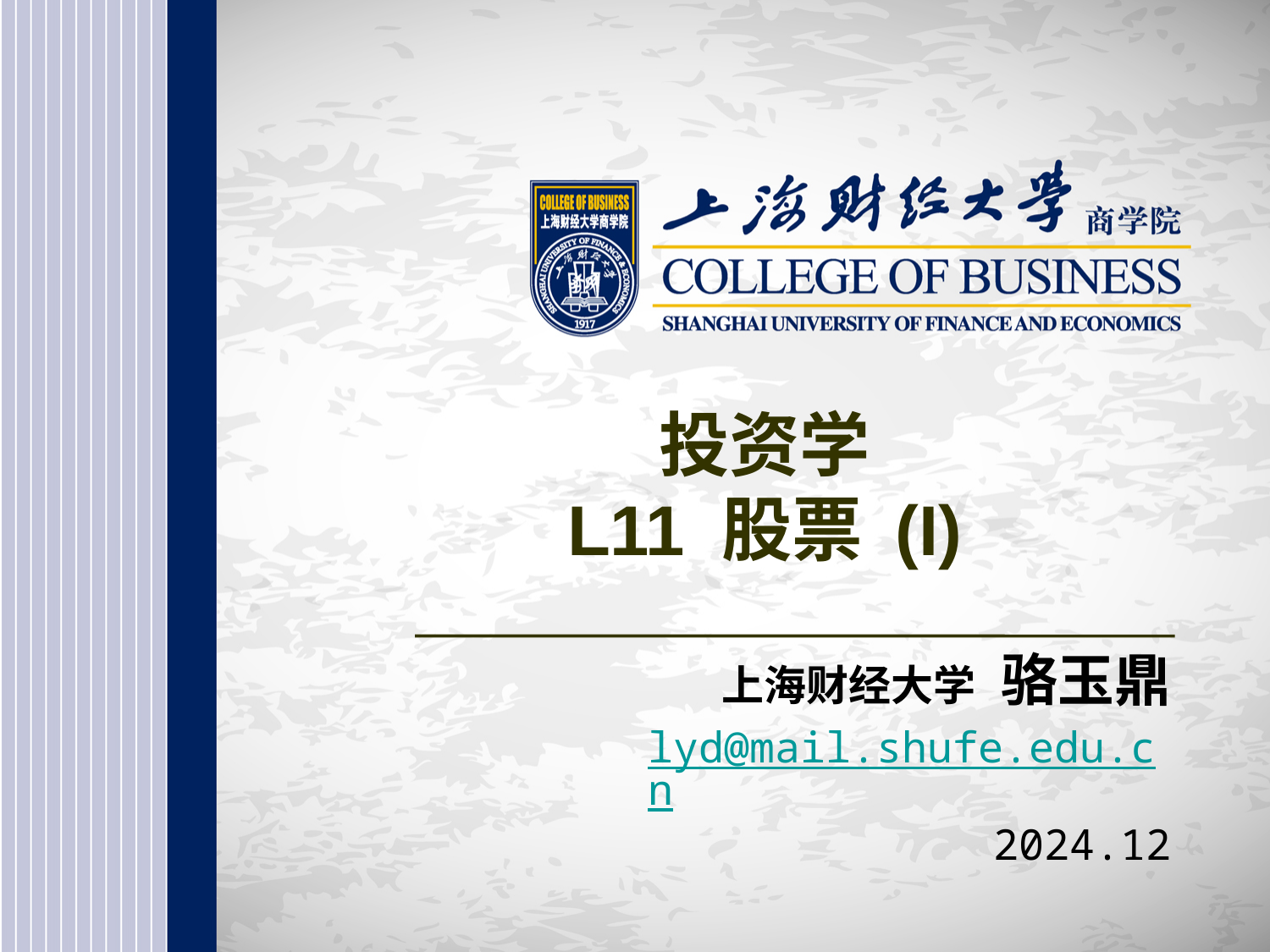

# 投资学 L11 股票 (I)

上海财经大学  骆玉鼎
lyd@mail.shufe.edu.cn
 2024.12